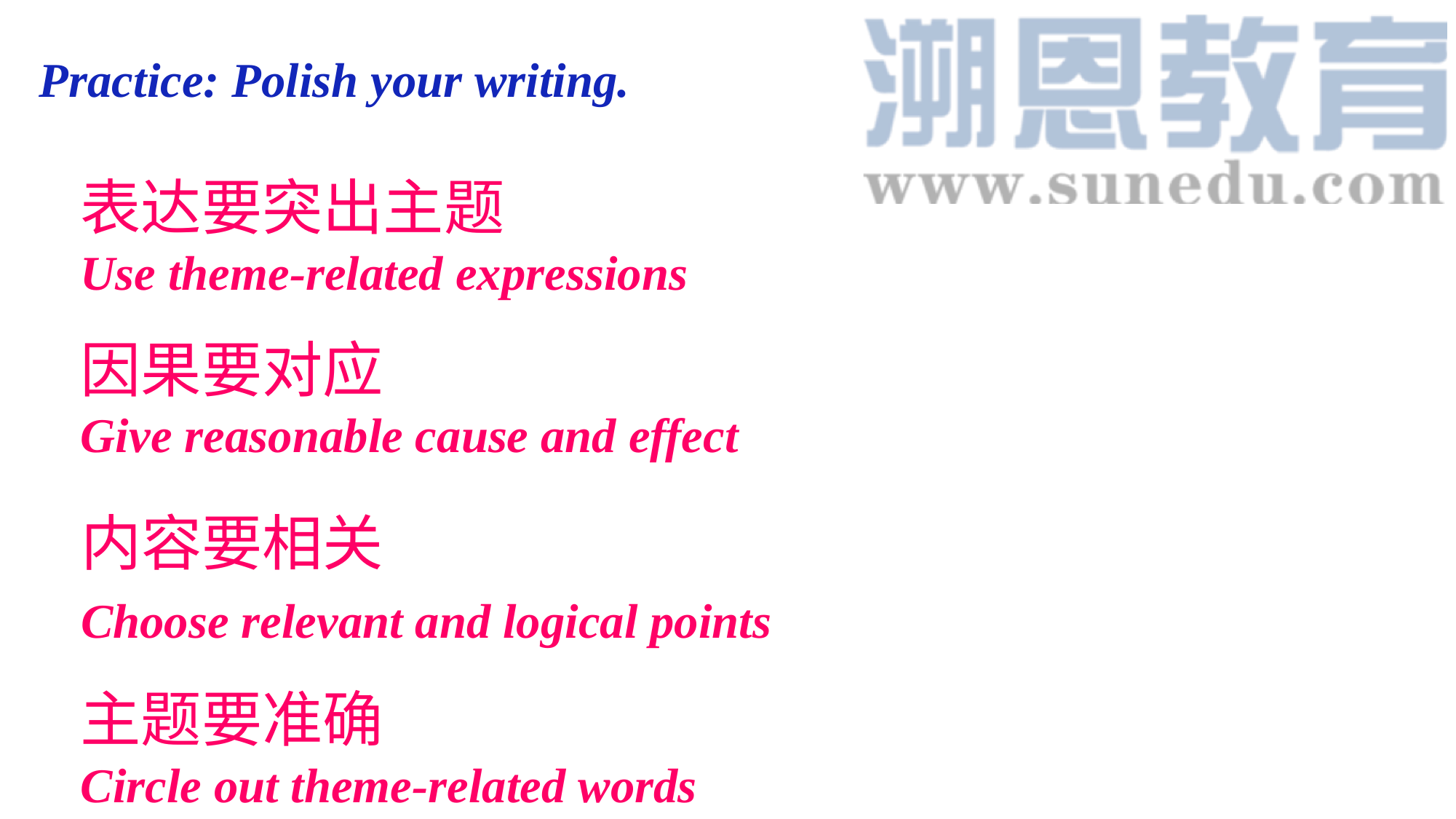

Practice: Polish your writing.
表达要突出主题
Use theme-related expressions
因果要对应
Give reasonable cause and effect
内容要相关
Choose relevant and logical points
主题要准确
Circle out theme-related words